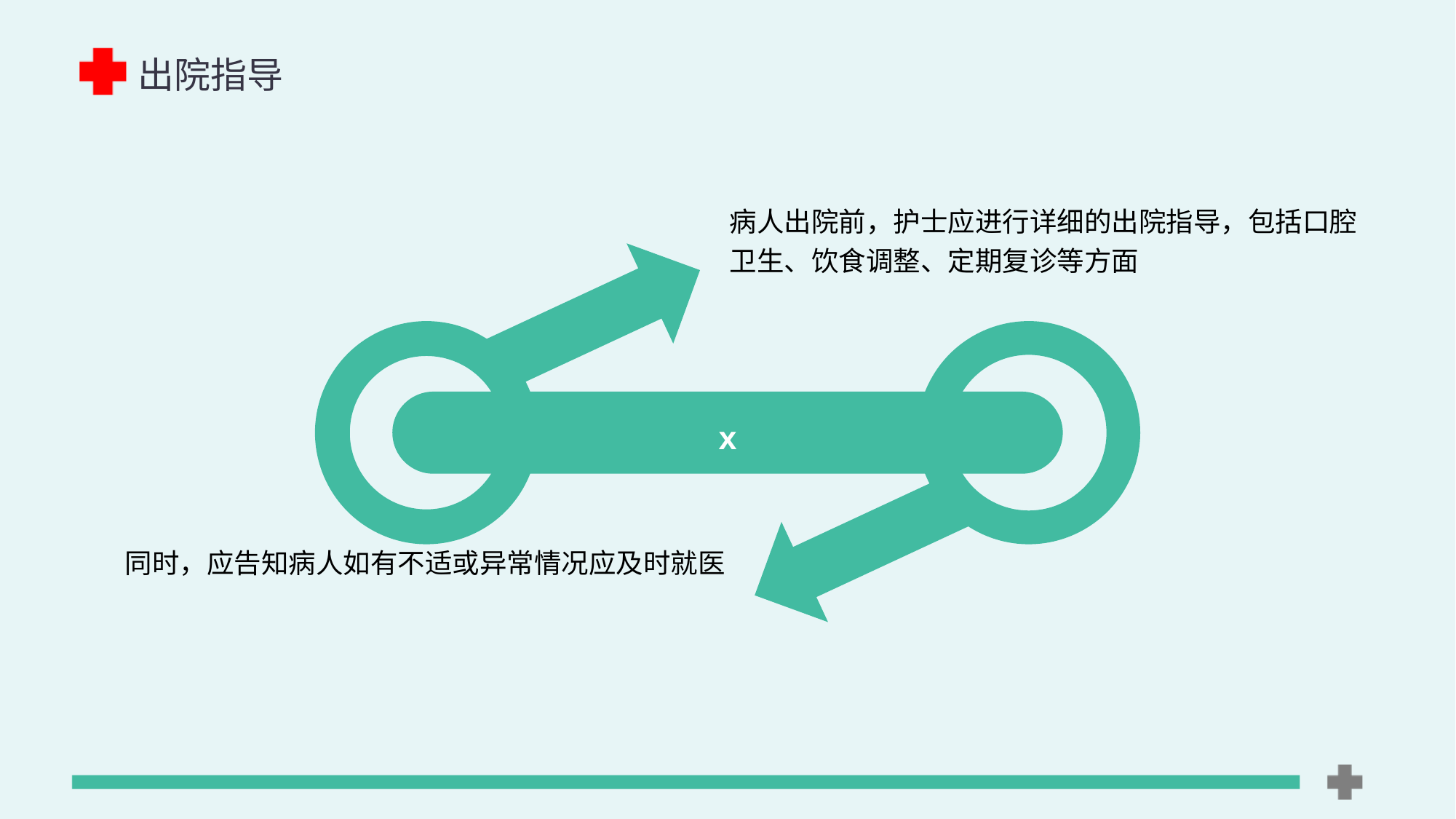

出院指导
病人出院前，护士应进行详细的出院指导，包括口腔卫生、饮食调整、定期复诊等方面

x

同时，应告知病人如有不适或异常情况应及时就医